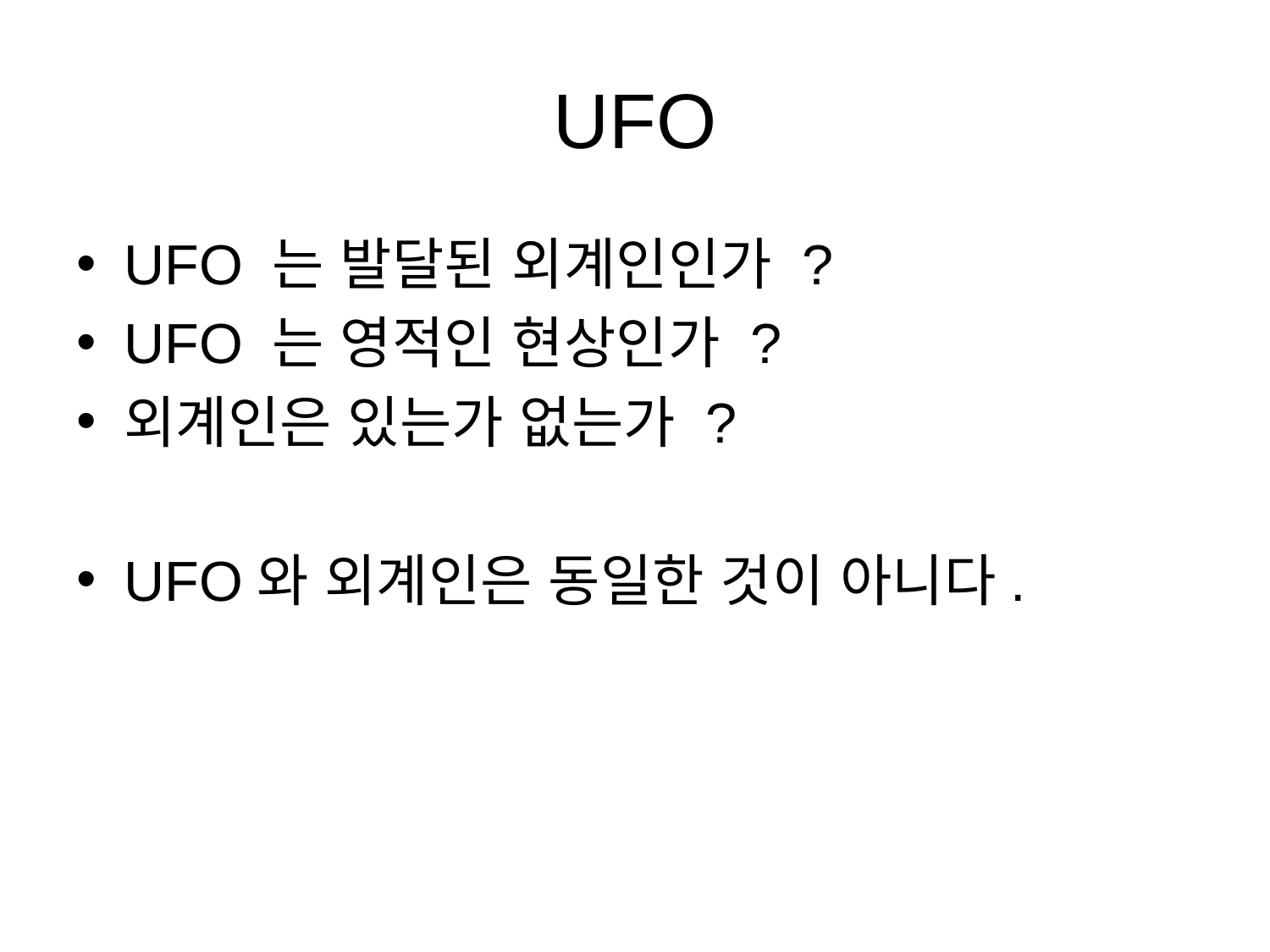

# UFO
UFO 는 발달된 외계인인가 ?
UFO 는 영적인 현상인가 ?
외계인은 있는가 없는가 ?

UFO와 외계인은 동일한 것이 아니다.